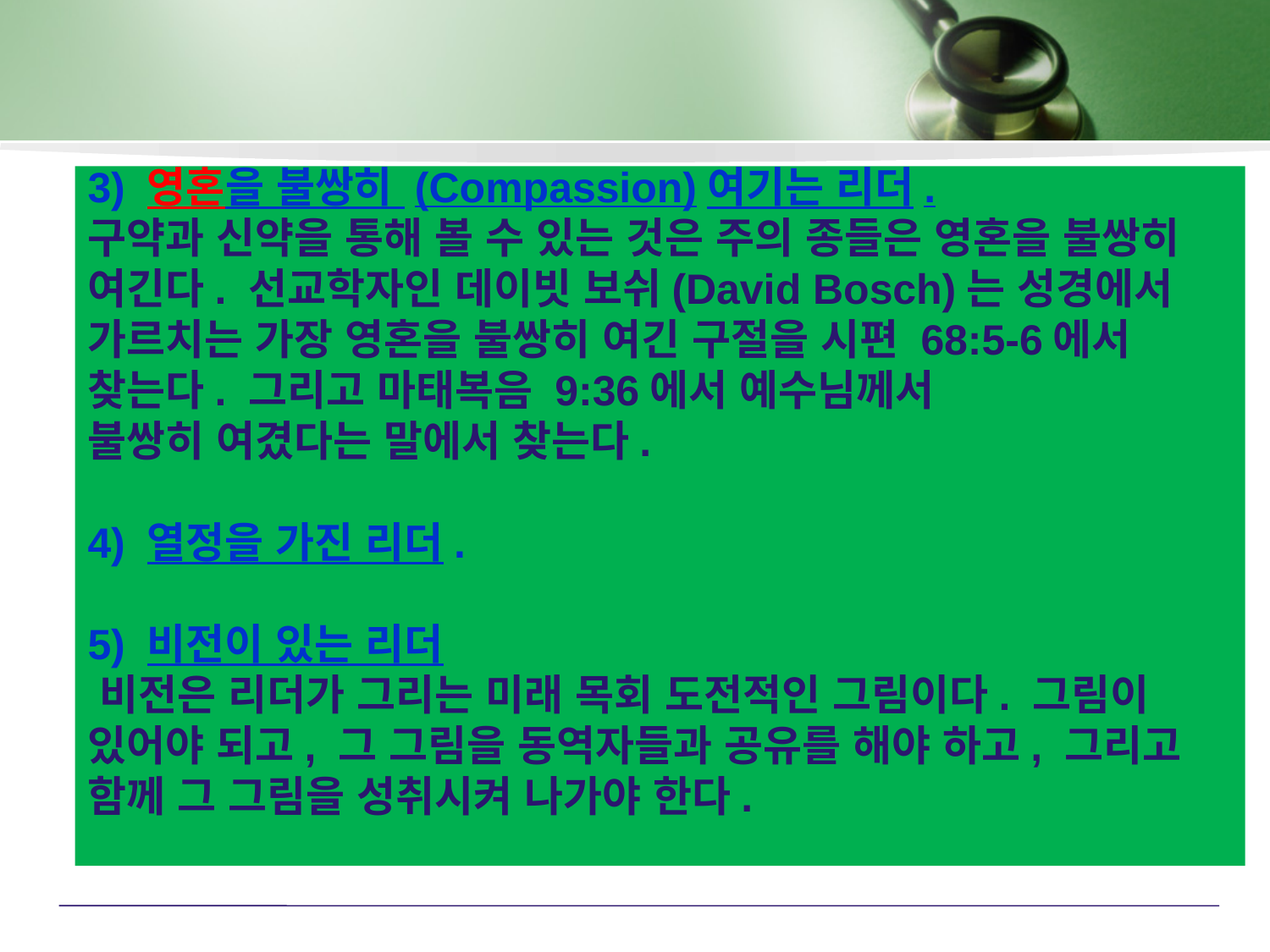

3) 영혼을 불쌍히 (Compassion)여기는 리더.
구약과 신약을 통해 볼 수 있는 것은 주의 종들은 영혼을 불쌍히 여긴다. 선교학자인 데이빗 보쉬(David Bosch)는 성경에서 가르치는 가장 영혼을 불쌍히 여긴 구절을 시편 68:5-6에서 찾는다. 그리고 마태복음 9:36에서 예수님께서
불쌍히 여겼다는 말에서 찾는다.
4) 열정을 가진 리더.
5) 비전이 있는 리더  
 비전은 리더가 그리는 미래 목회 도전적인 그림이다. 그림이 있어야 되고, 그 그림을 동역자들과 공유를 해야 하고, 그리고 함께 그 그림을 성취시켜 나가야 한다.